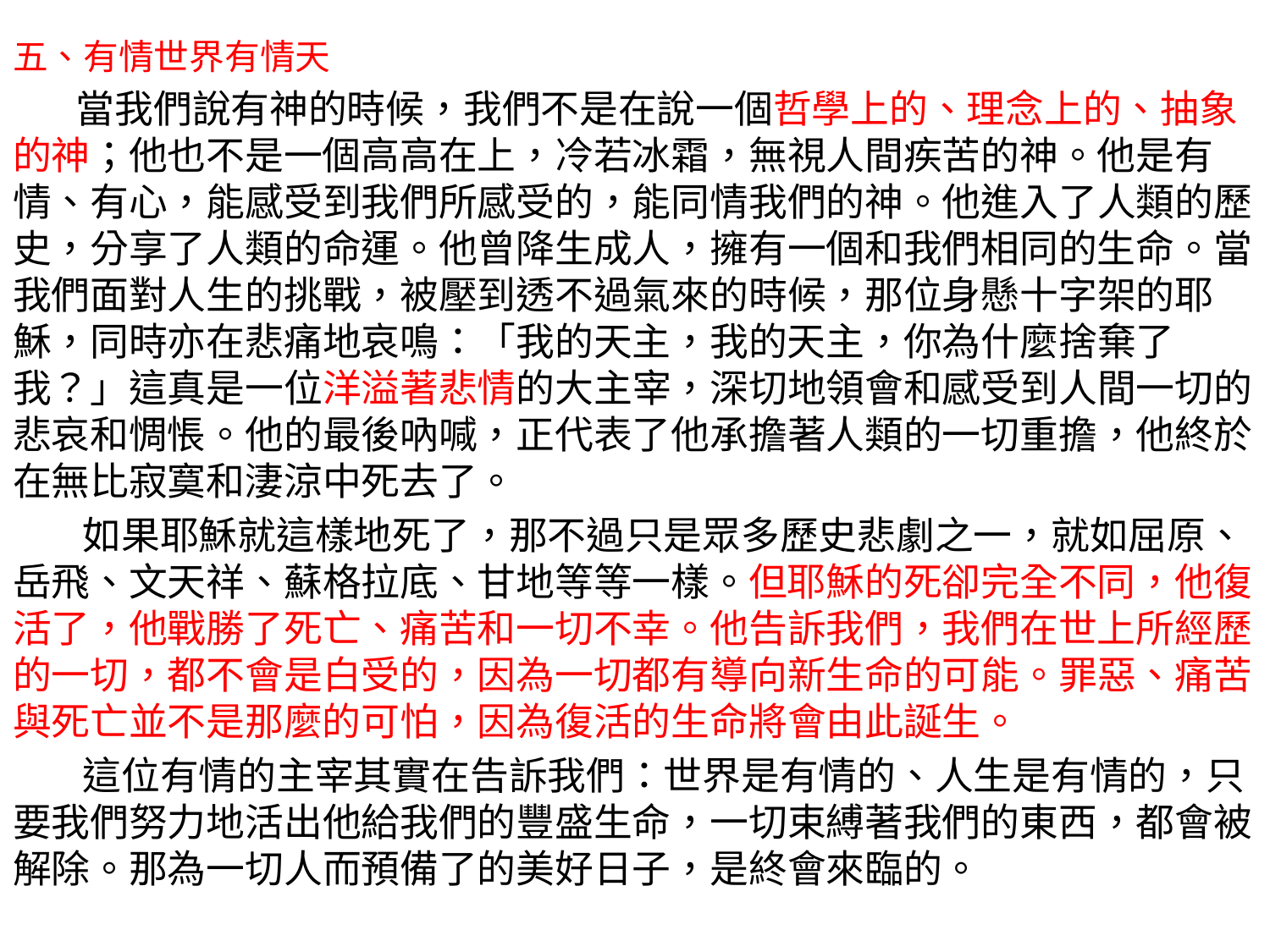

五、有情世界有情天
       當我們說有神的時候，我們不是在說一個哲學上的、理念上的、抽象的神；他也不是一個高高在上，冷若冰霜，無視人間疾苦的神。他是有情、有心，能感受到我們所感受的，能同情我們的神。他進入了人類的歷史，分享了人類的命運。他曾降生成人，擁有一個和我們相同的生命。當我們面對人生的挑戰，被壓到透不過氣來的時候，那位身懸十字架的耶穌，同時亦在悲痛地哀鳴：「我的天主，我的天主，你為什麼捨棄了我？」這真是一位洋溢著悲情的大主宰，深切地領會和感受到人間一切的悲哀和惆悵。他的最後吶喊，正代表了他承擔著人類的一切重擔，他終於在無比寂寞和淒涼中死去了。
       如果耶穌就這樣地死了，那不過只是眾多歷史悲劇之一，就如屈原、岳飛、文天祥、蘇格拉底、甘地等等一樣。但耶穌的死卻完全不同，他復活了，他戰勝了死亡、痛苦和一切不幸。他告訴我們，我們在世上所經歷的一切，都不會是白受的，因為一切都有導向新生命的可能。罪惡、痛苦與死亡並不是那麼的可怕，因為復活的生命將會由此誕生。
       這位有情的主宰其實在告訴我們：世界是有情的、人生是有情的，只要我們努力地活出他給我們的豐盛生命，一切束縛著我們的東西，都會被解除。那為一切人而預備了的美好日子，是終會來臨的。